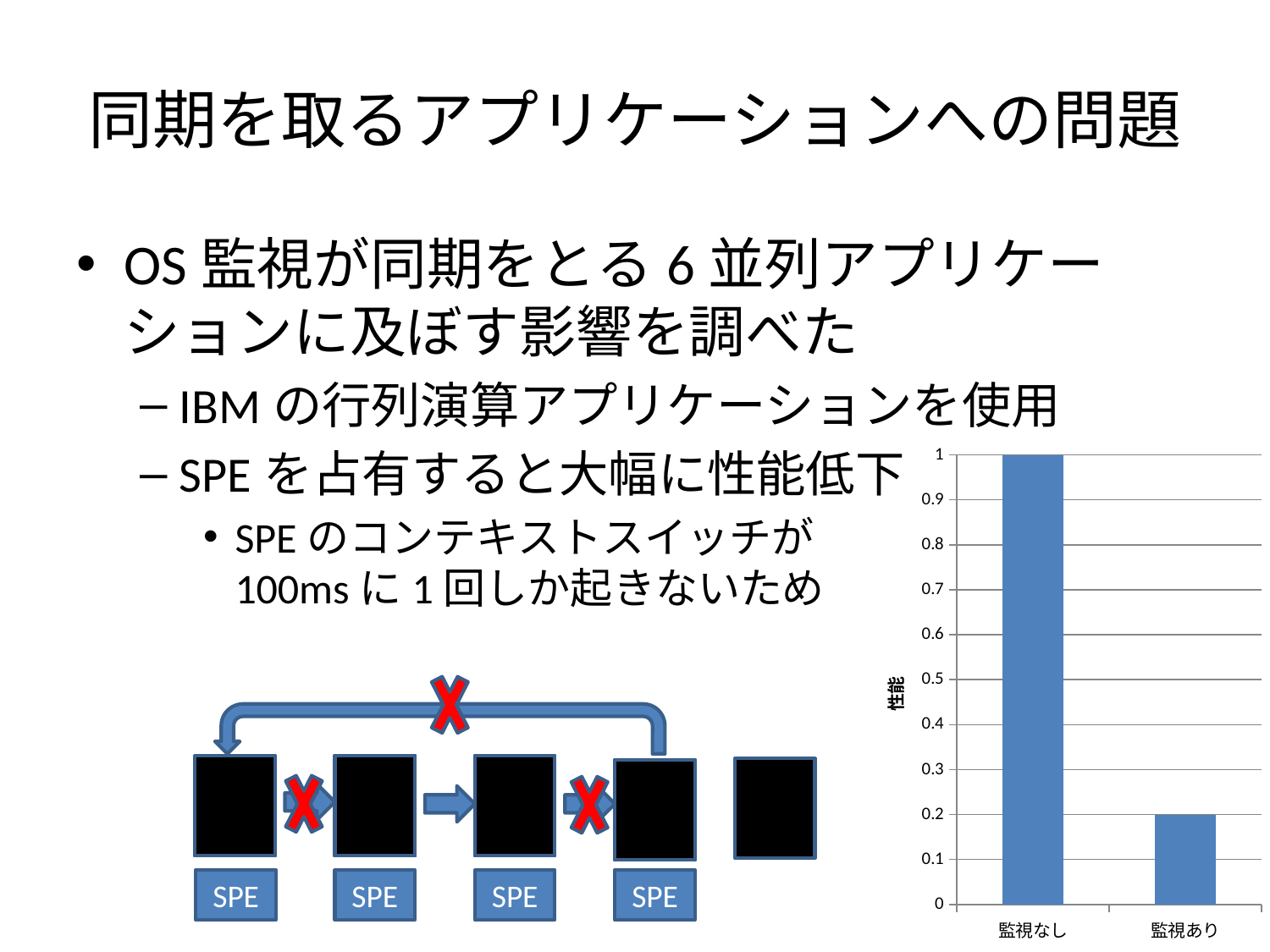

# 同期を取るアプリケーションへの問題
OS監視が同期をとる6並列アプリケーションに及ぼす影響を調べた
IBMの行列演算アプリケーションを使用
SPEを占有すると大幅に性能低下
SPEのコンテキストスイッチが
100msに1回しか起きないため

### Chart

| Category |  |
|---|---|
| 監視なし | 1.0 |
| 監視あり | 0.2 |

待機

待機

待機

待機

監視

SPE
SPE
SPE
SPE